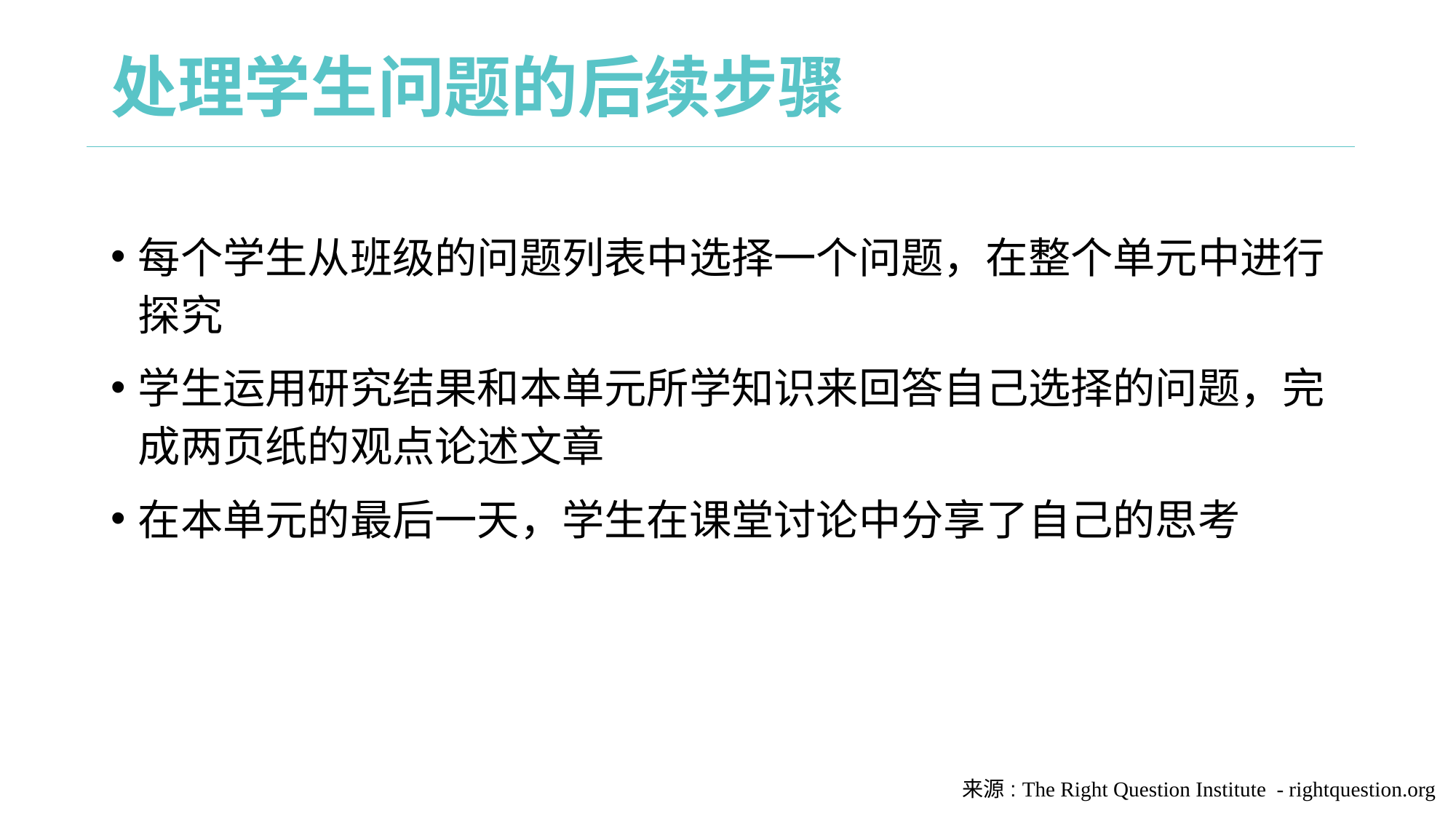

# 处理学生问题的后续步骤
每个学生从班级的问题列表中选择一个问题，在整个单元中进行探究
学生运用研究结果和本单元所学知识来回答自己选择的问题，完成两页纸的观点论述文章
在本单元的最后一天，学生在课堂讨论中分享了自己的思考